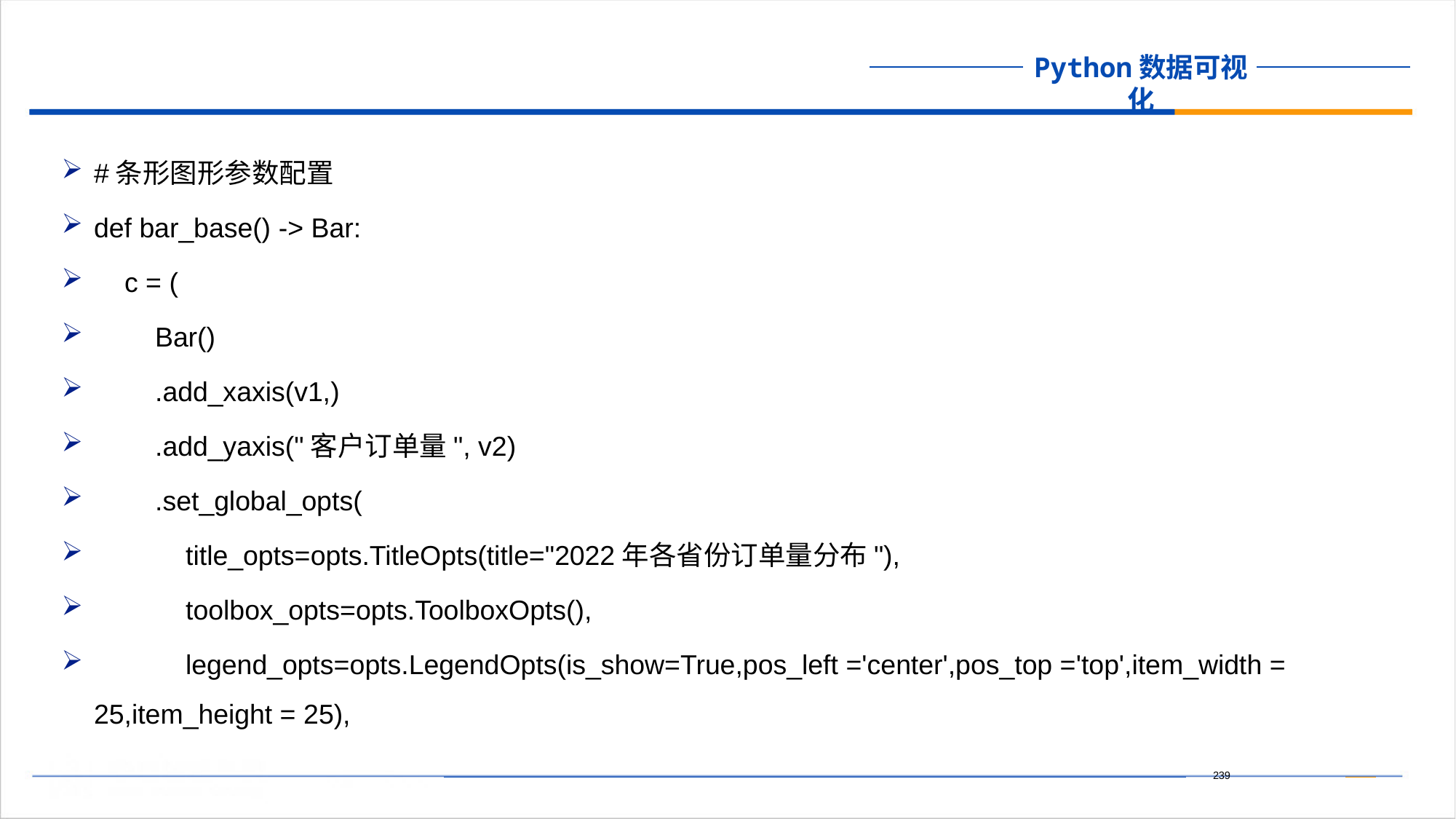

#条形图形参数配置
def bar_base() -> Bar:
    c = (
        Bar()
        .add_xaxis(v1,)
        .add_yaxis("客户订单量", v2)
        .set_global_opts(
            title_opts=opts.TitleOpts(title="2022年各省份订单量分布"),
            toolbox_opts=opts.ToolboxOpts(),
            legend_opts=opts.LegendOpts(is_show=True,pos_left ='center',pos_top ='top',item_width = 25,item_height = 25),